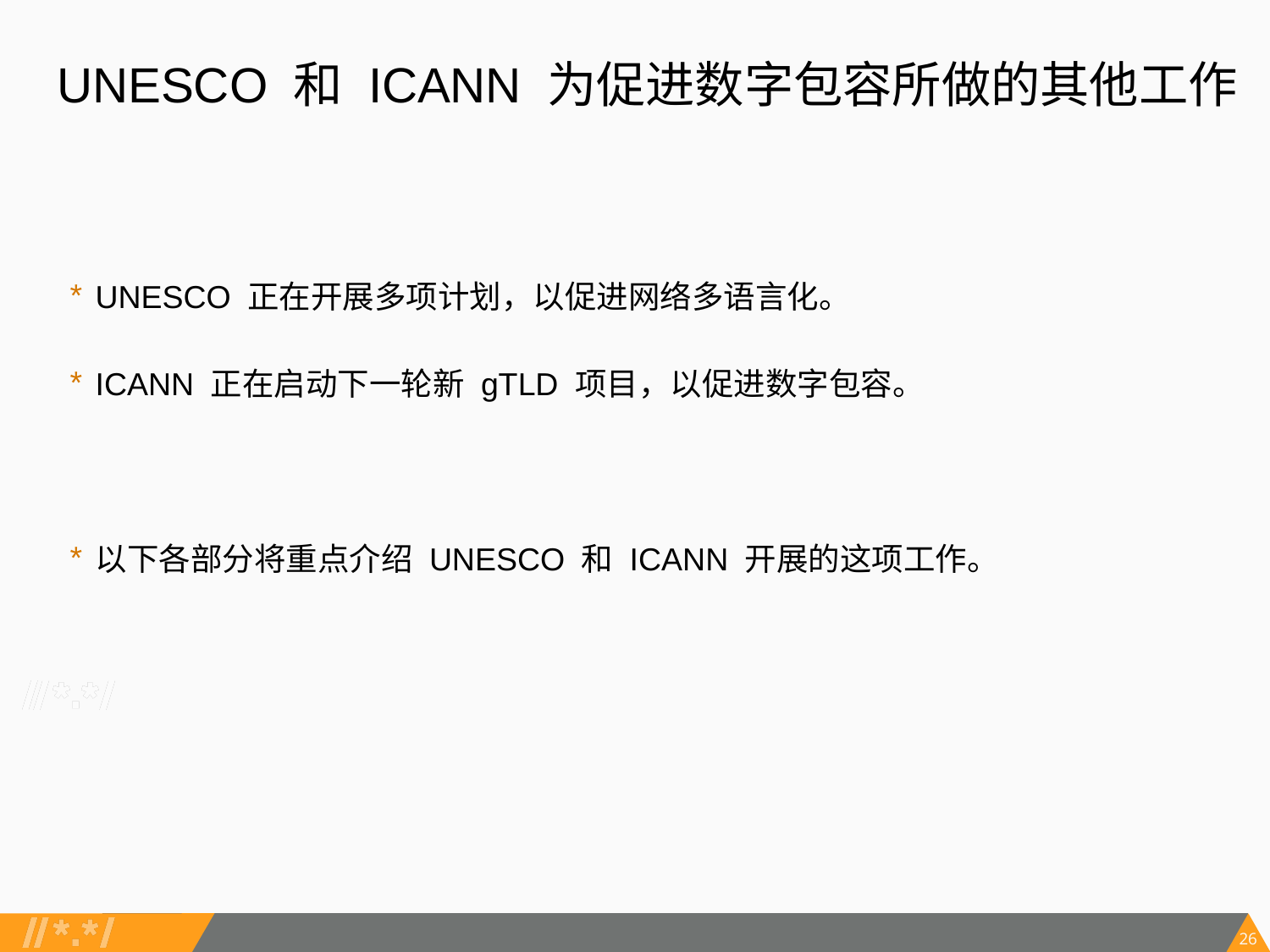

# UNESCO 和 ICANN 为促进数字包容所做的其他工作
UNESCO 正在开展多项计划，以促进网络多语言化。

ICANN 正在启动下一轮新 gTLD 项目，以促进数字包容。

以下各部分将重点介绍 UNESCO 和 ICANN 开展的这项工作。